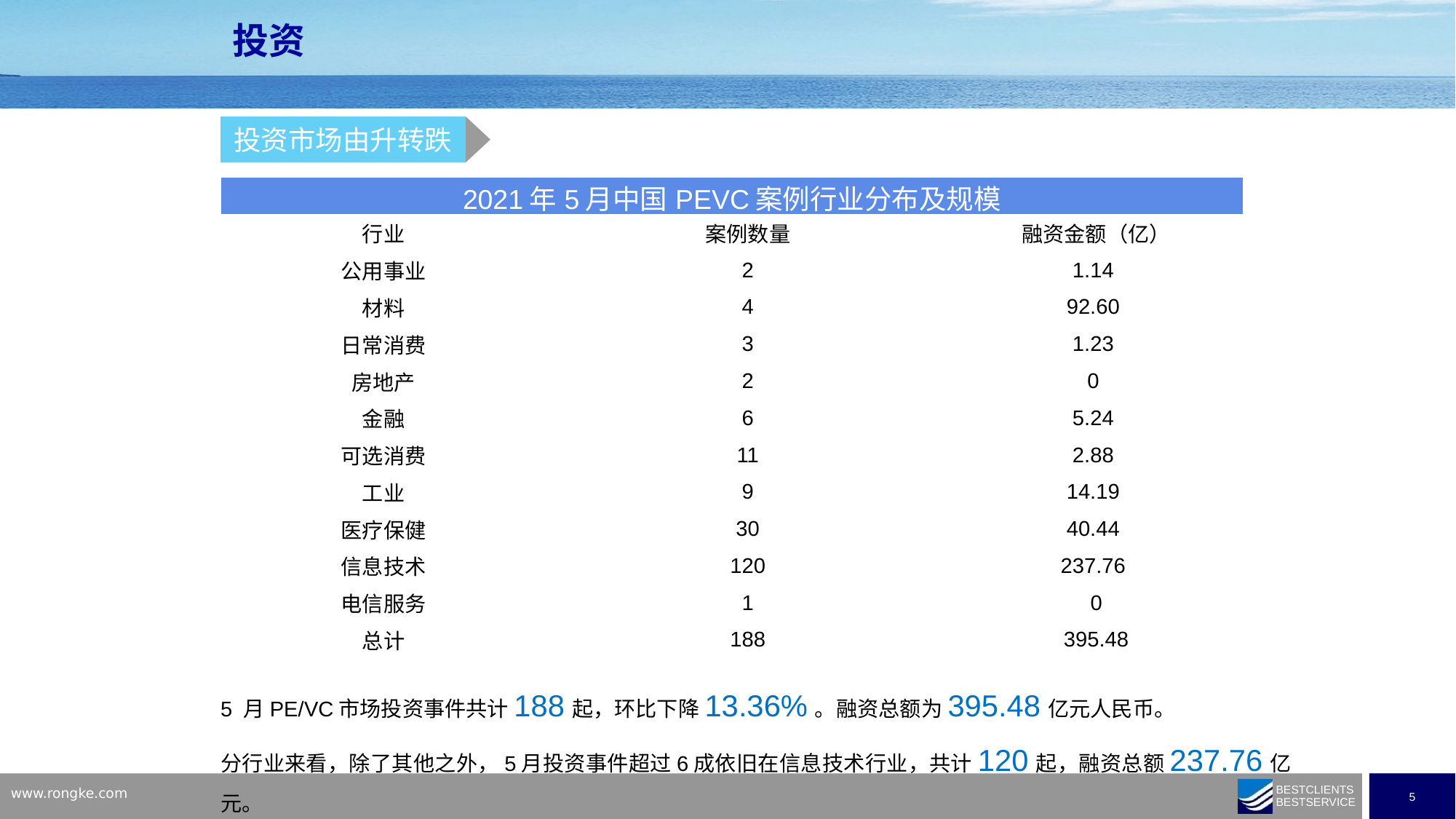

投资
投资市场由升转跌

| 2021年5月中国PEVC案例行业分布及规模 |  |  |
| --- | --- | --- |
| 行业 | 案例数量 | 融资金额（亿） |
| 公用事业 | 2 | 1.14 |
| 材料 | 4 | 92.60 |
| 日常消费 | 3 | 1.23 |
| 房地产 | 2 | 0 |
| 金融 | 6 | 5.24 |
| 可选消费 | 11 | 2.88 |
| 工业 | 9 | 14.19 |
| 医疗保健 | 30 | 40.44 |
| 信息技术 | 120 | 237.76 |
| 电信服务 | 1 | 0 |
| 总计 | 188 | 395.48 |
5 月PE/VC市场投资事件共计188起，环比下降13.36%。融资总额为395.48亿元人民币。
分行业来看，除了其他之外，5月投资事件超过6成依旧在信息技术行业，共计120起，融资总额237.76亿元。